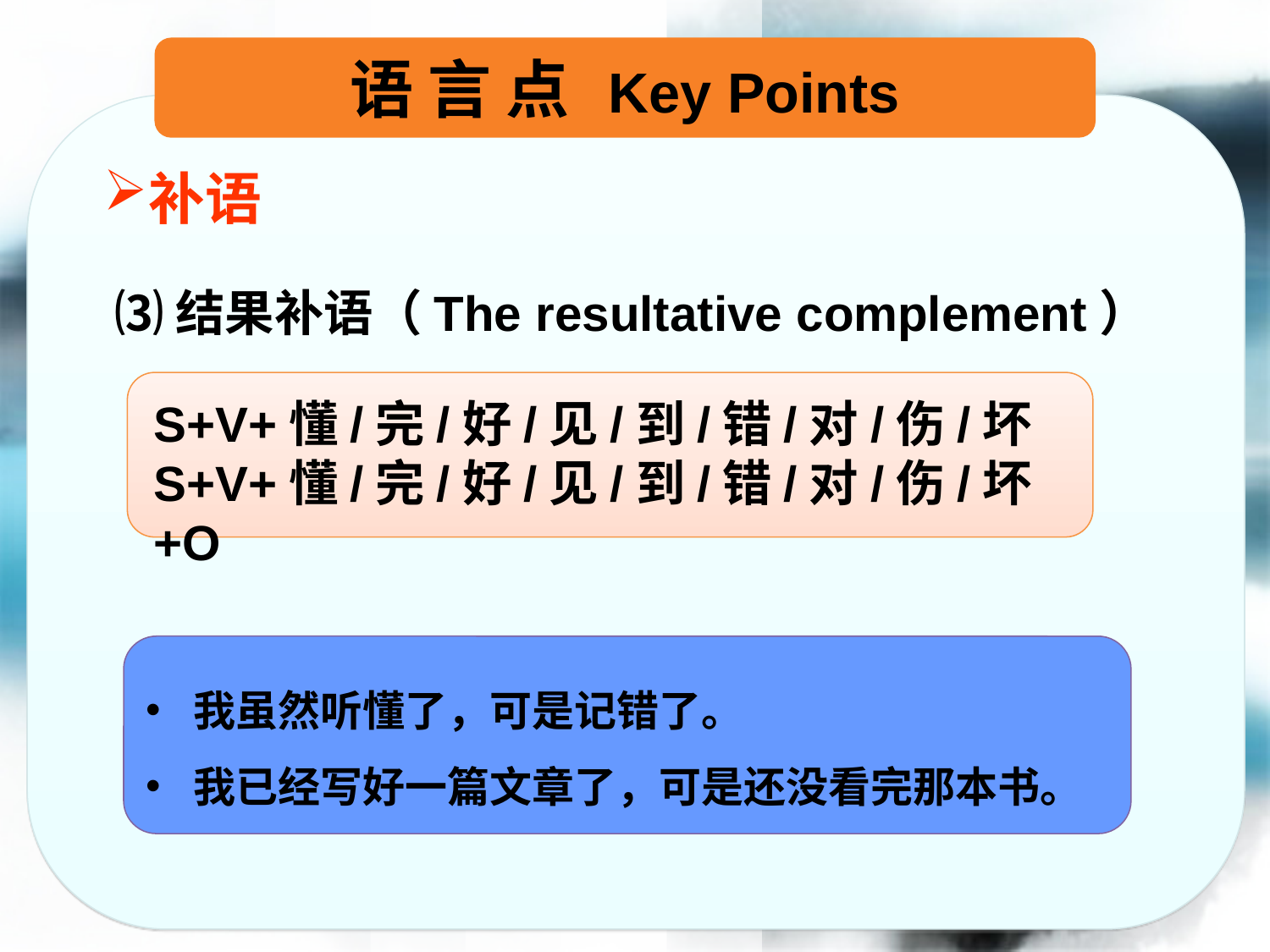

语 言 点  Key Points

补语
⑶结果补语（The resultative complement）

S+V+懂/完/好/见/到/错/对/伤/坏
S+V+懂/完/好/见/到/错/对/伤/坏+O
我虽然听懂了，可是记错了。
我已经写好一篇文章了，可是还没看完那本书。